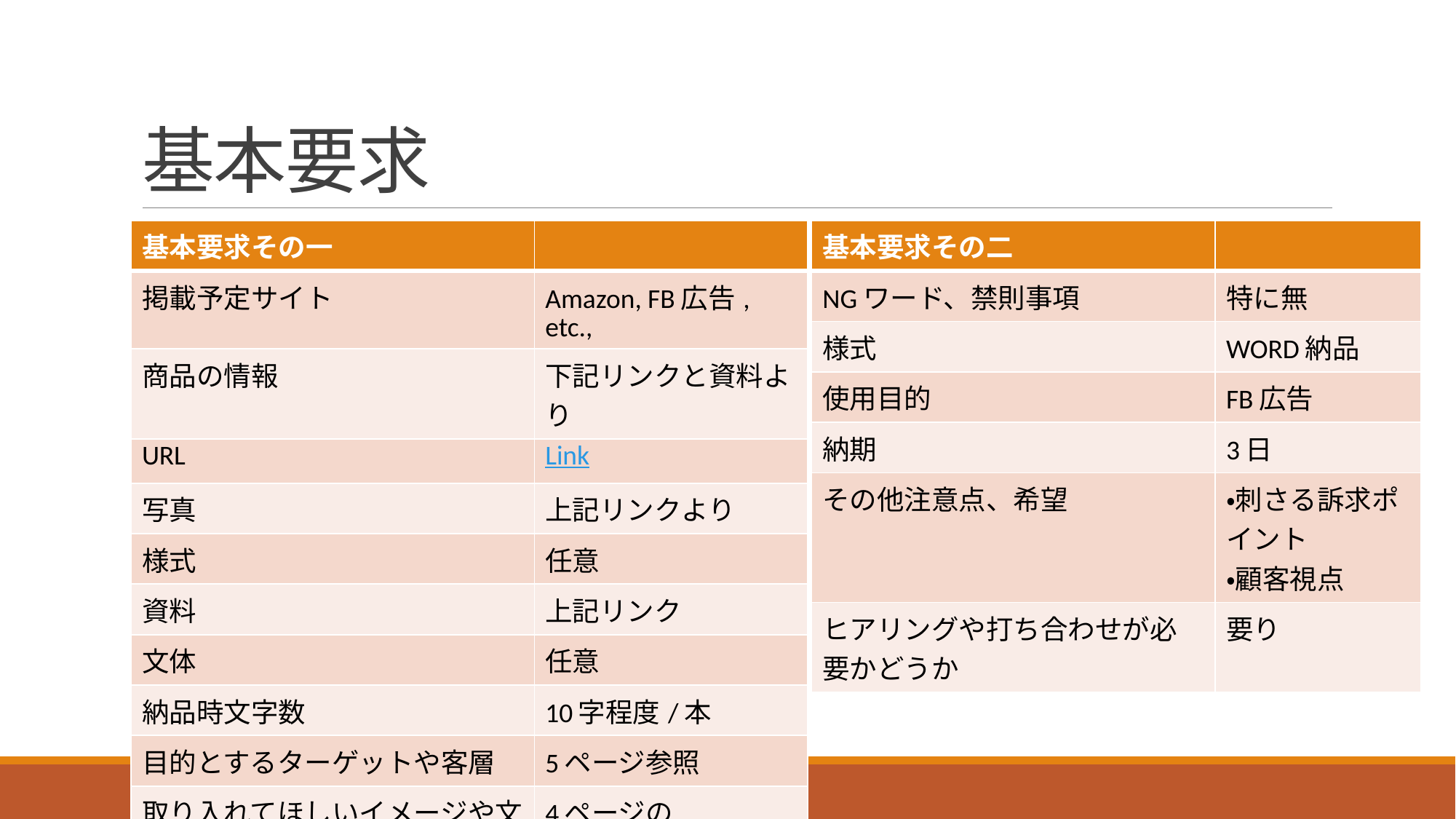

# 基本要求
| 基本要求その一 |  |
| --- | --- |
| 掲載予定サイト | Amazon, FB広告, etc., |
| 商品の情報 | 下記リンクと資料より |
| URL | Link |
| 写真 | 上記リンクより |
| 様式 | 任意 |
| 資料 | 上記リンク |
| 文体 | 任意 |
| 納品時文字数 | 10字程度/本 |
| 目的とするターゲットや客層 | 5ページ参照 |
| 取り入れてほしいイメージや文言 | 4ページのPositioning |
| キーワード等 | 4ページSegmentation |
| 基本要求その二 |  |
| --- | --- |
| NGワード、禁則事項 | 特に無 |
| 様式 | WORD納品 |
| 使用目的 | FB広告 |
| 納期 | 3日 |
| その他注意点、希望 | ・刺さる訴求ポイント ・顧客視点 |
| ヒアリングや打ち合わせが必要かどうか | 要り |